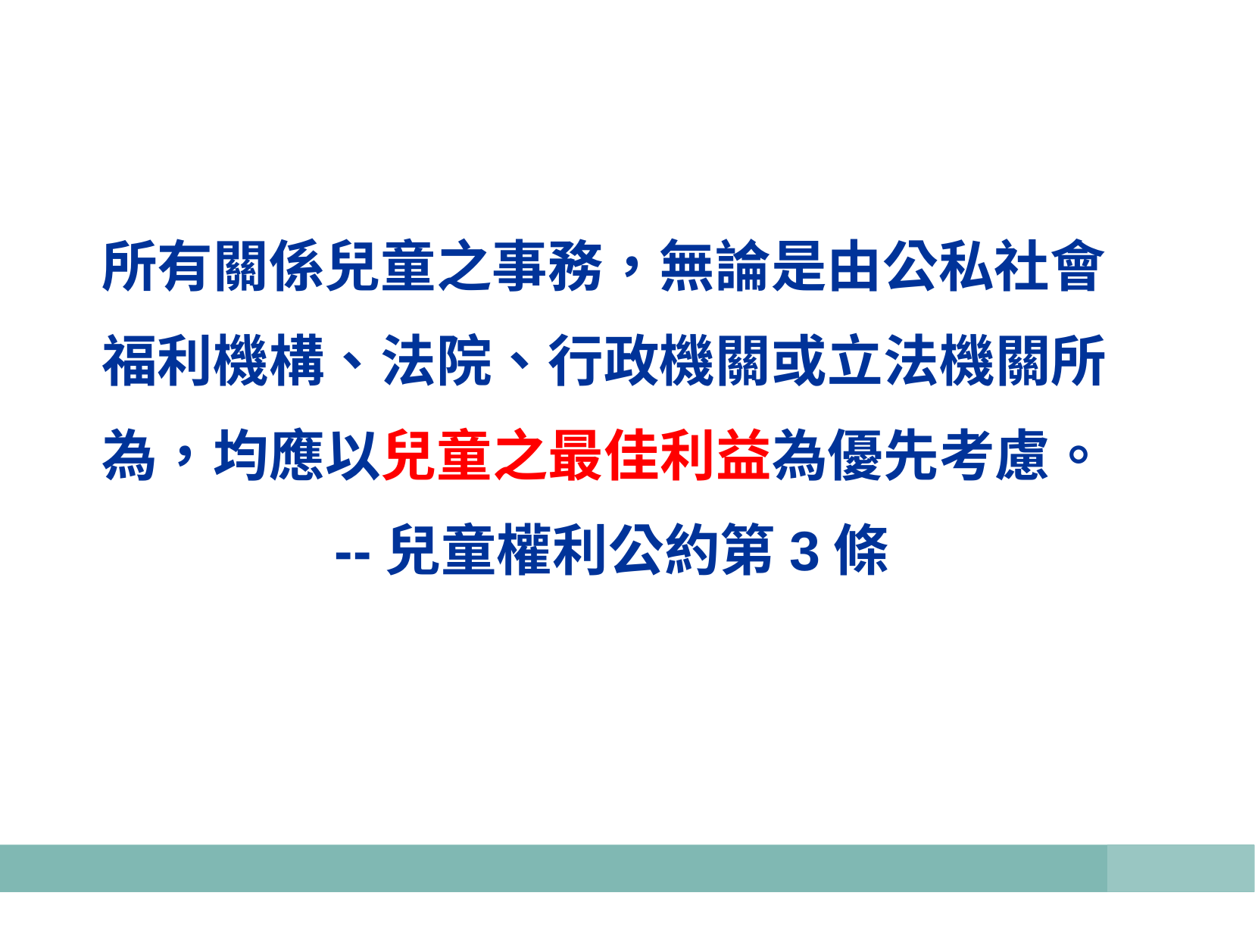

所有關係兒童之事務，無論是由公私社會
福利機構、法院、行政機關或立法機關所
為，均應以兒童之最佳利益為優先考慮。
               --兒童權利公約第3條